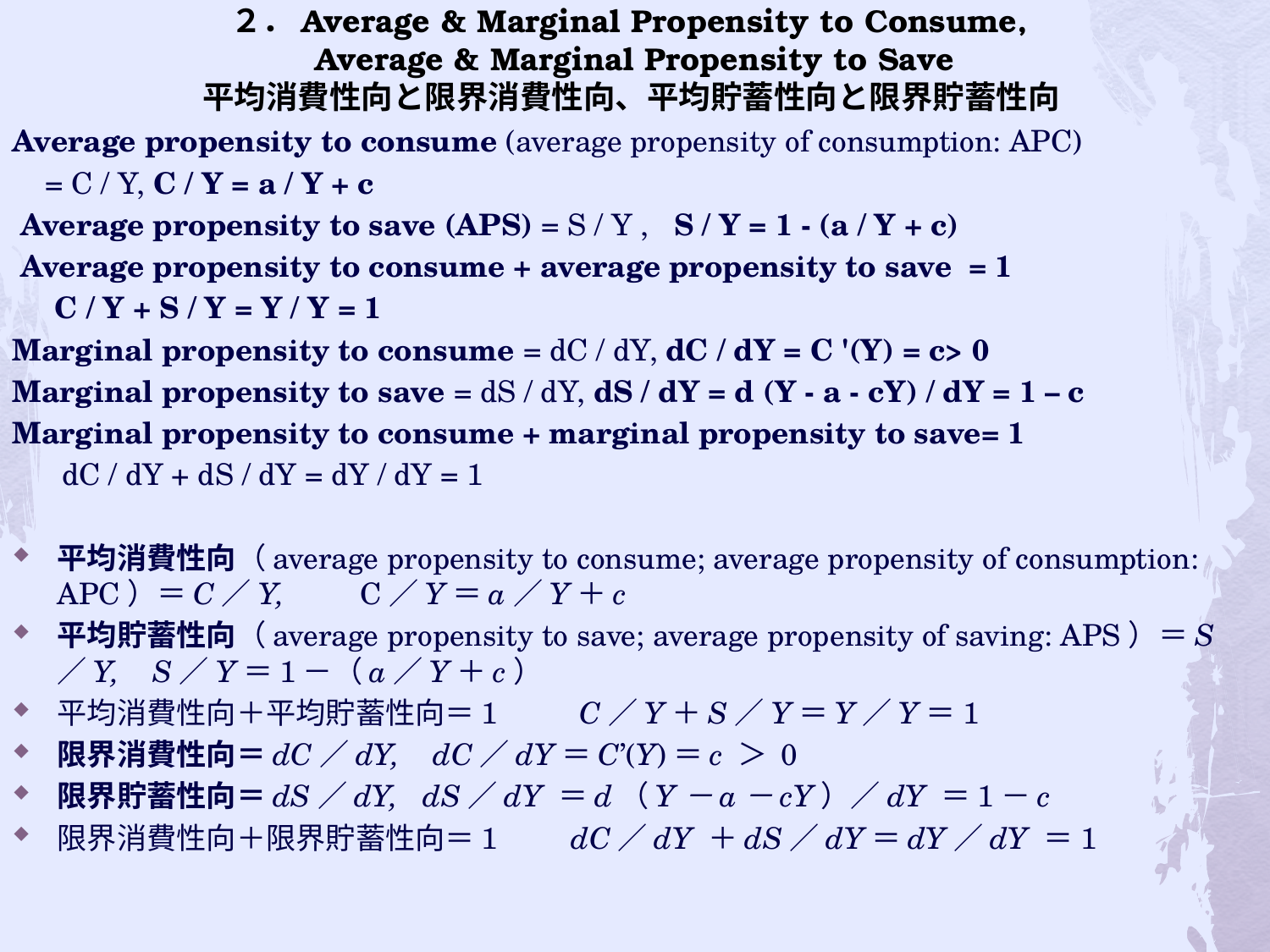

# ２．Average & Marginal Propensity to Consume, Average & Marginal Propensity to Save 平均消費性向と限界消費性向、平均貯蓄性向と限界貯蓄性向
Average propensity to consume (average propensity of consumption: APC)
    = C / Y, C / Y = a / Y + c
 Average propensity to save (APS) = S / Y ,   S / Y = 1 - (a / Y + c)
 Average propensity to consume + average propensity to save  = 1
     C / Y + S / Y = Y / Y = 1
Marginal propensity to consume = dC / dY, dC / dY = C '(Y) = c> 0
Marginal propensity to save = dS / dY, dS / dY = d (Y - a - cY) / dY = 1 – c
Marginal propensity to consume + marginal propensity to save= 1
      dC / dY + dS / dY = dY / dY = 1

平均消費性向（average propensity to consume; average propensity of consumption: APC）＝C／Y,    　C／Y＝a／Y＋c
平均貯蓄性向（average propensity to save; average propensity of saving: APS）＝S／Y,    S／Y＝1－（a／Y＋c）
平均消費性向＋平均貯蓄性向＝1 　　C／Y＋S／Y＝Y／Y＝1
限界消費性向＝dC／dY,    dC／dY＝C’(Y)＝c ＞ 0
限界貯蓄性向＝dS／dY,   dS／dY ＝d（Y－a－cY）／dY ＝1－c
限界消費性向＋限界貯蓄性向＝1　　dC／dY ＋dS／dY＝dY／dY ＝1